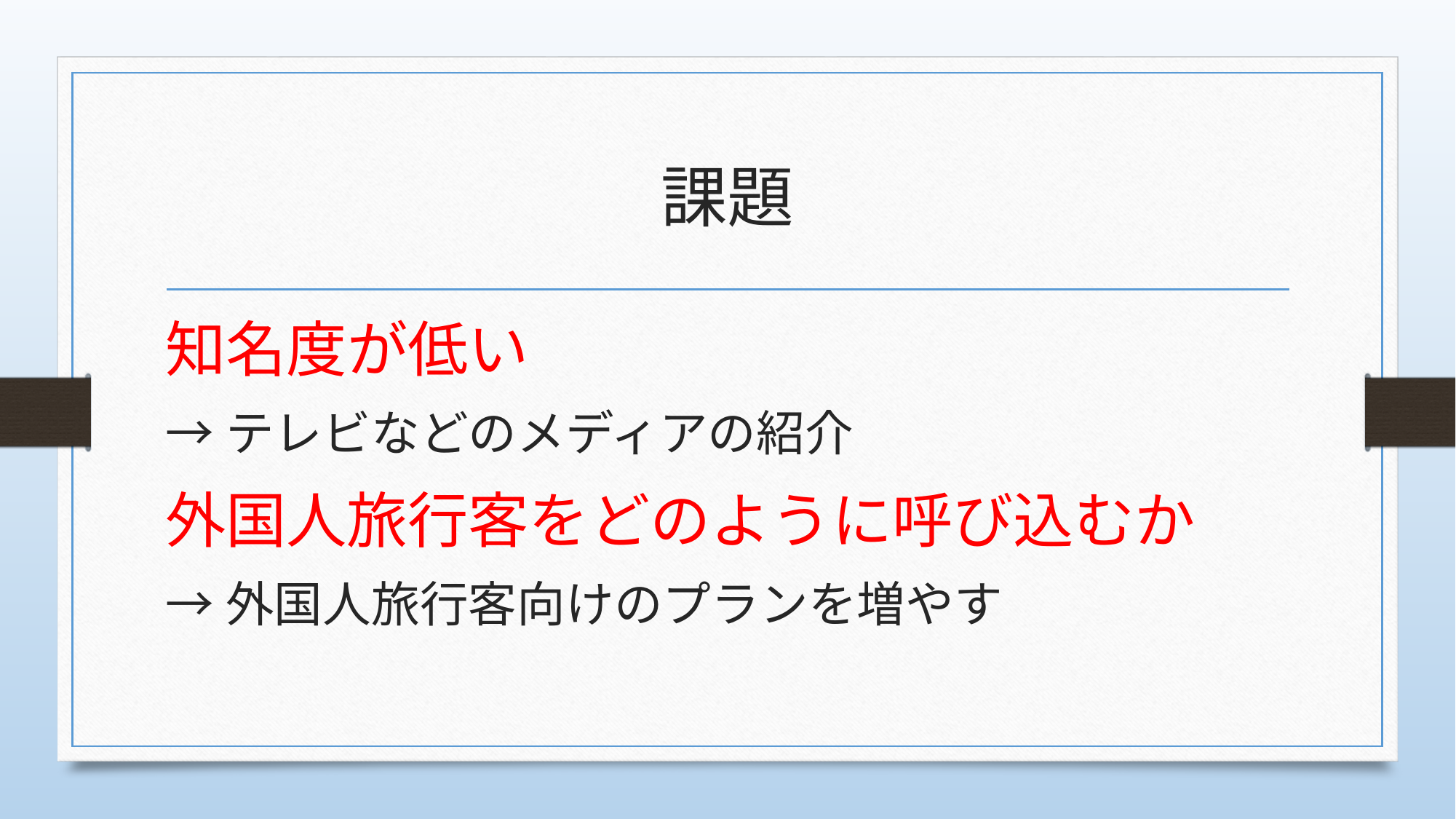

# 課題
知名度が低い
→テレビなどのメディアの紹介
外国人旅行客をどのように呼び込むか
→外国人旅行客向けのプランを増やす